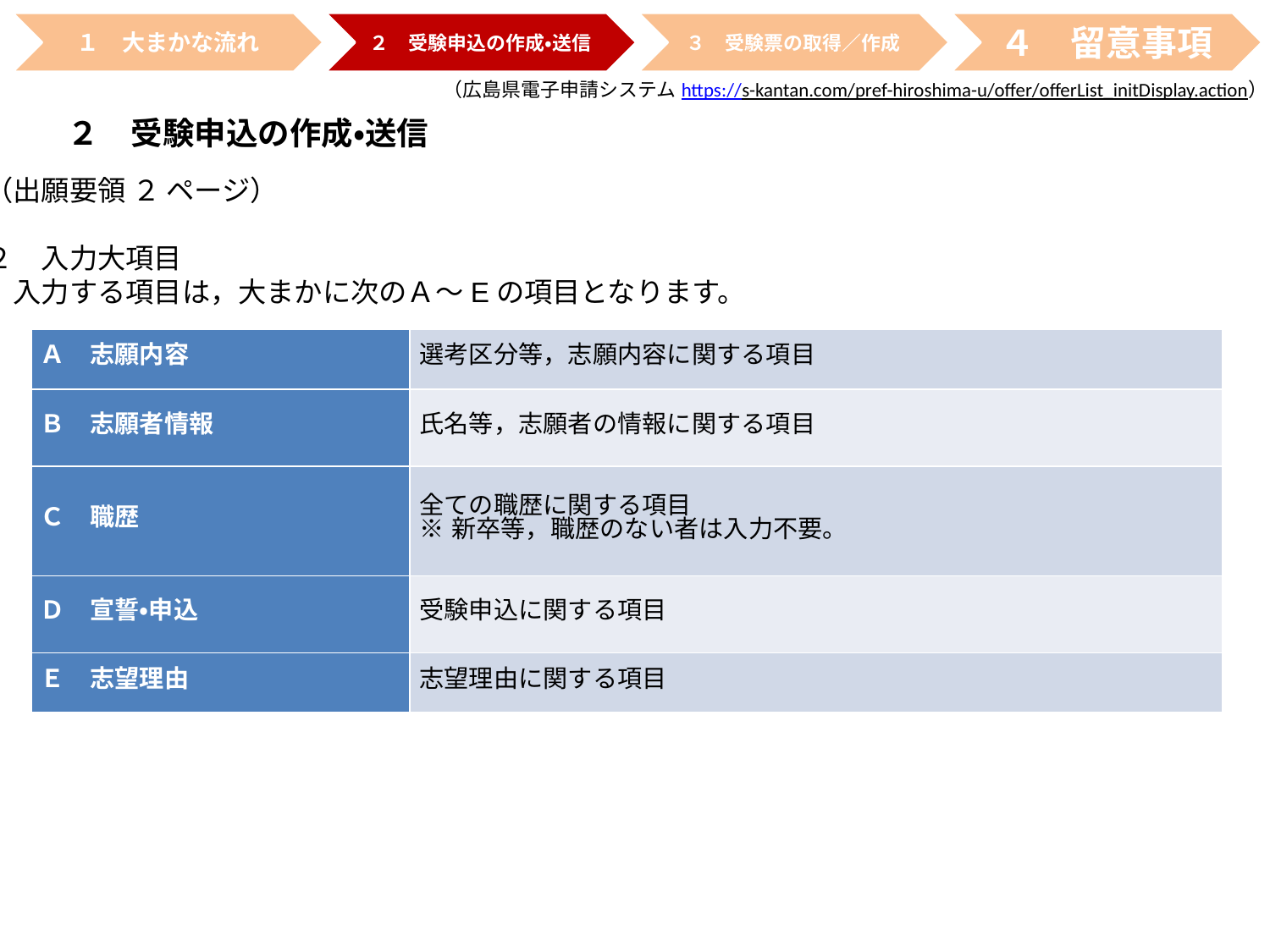

２　受験申込の作成・送信
３　受験票の取得／作成
１　大まかな流れ
４　留意事項
（広島県電子申請システムhttps://s-kantan.com/pref-hiroshima-u/offer/offerList_initDisplay.action）
２　受験申込の作成・送信
（出願要領 ２ ページ）

２　入力大項目
　入力する項目は，大まかに次のＡ～Eの項目となります。
| Ａ　志願内容 | 選考区分等，志願内容に関する項目 |
| --- | --- |
| Ｂ　志願者情報 | 氏名等，志願者の情報に関する項目 |
| Ｃ　職歴 | 全ての職歴に関する項目 ※新卒等，職歴のない者は入力不要。 |
| Ｄ　宣誓・申込 | 受験申込に関する項目 |
| Ｅ　志望理由 | 志望理由に関する項目 |